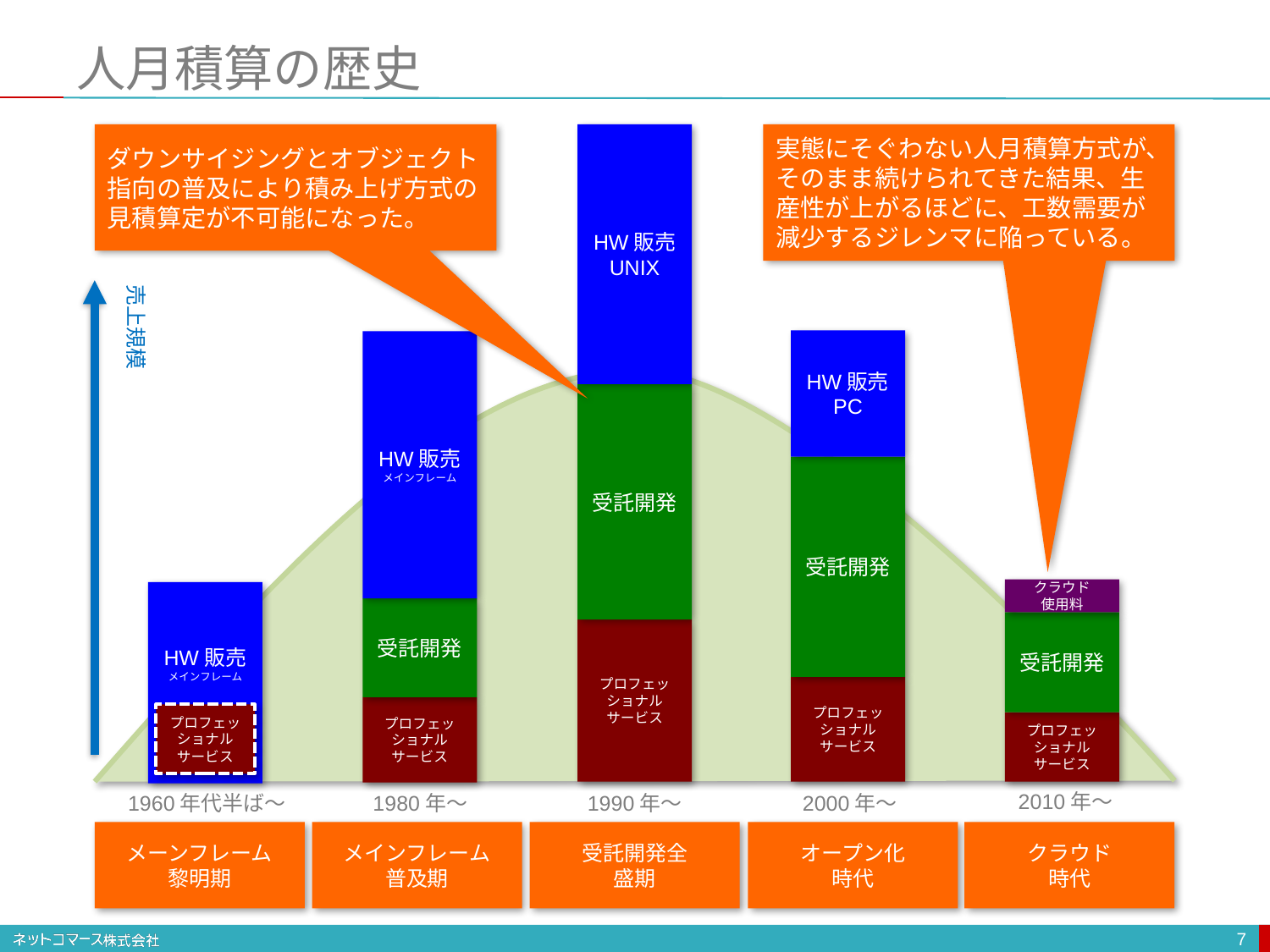

# 人月積算の歴史
ダウンサイジングとオブジェクト指向の普及により積み上げ方式の見積算定が不可能になった。
HW販売
UNIX
実態にそぐわない人月積算方式が、そのまま続けられてきた結果、生産性が上がるほどに、工数需要が減少するジレンマに陥っている。
売上規模
HW販売
PC
HW販売
メインフレーム

受託開発
受託開発
クラウド
使用料
HW販売
メインフレーム

受託開発
受託開発
プロフェッショナル
サービス
プロフェッショナル
サービス
プロフェッショナル
サービス
プロフェッショナル
サービス
プロフェッショナル
サービス
2010年〜
1960年代半ば〜
1980年〜
1990年〜
2000年〜
メーンフレーム
黎明期
メインフレーム
普及期
受託開発全
盛期
オープン化
時代
クラウド
時代
7